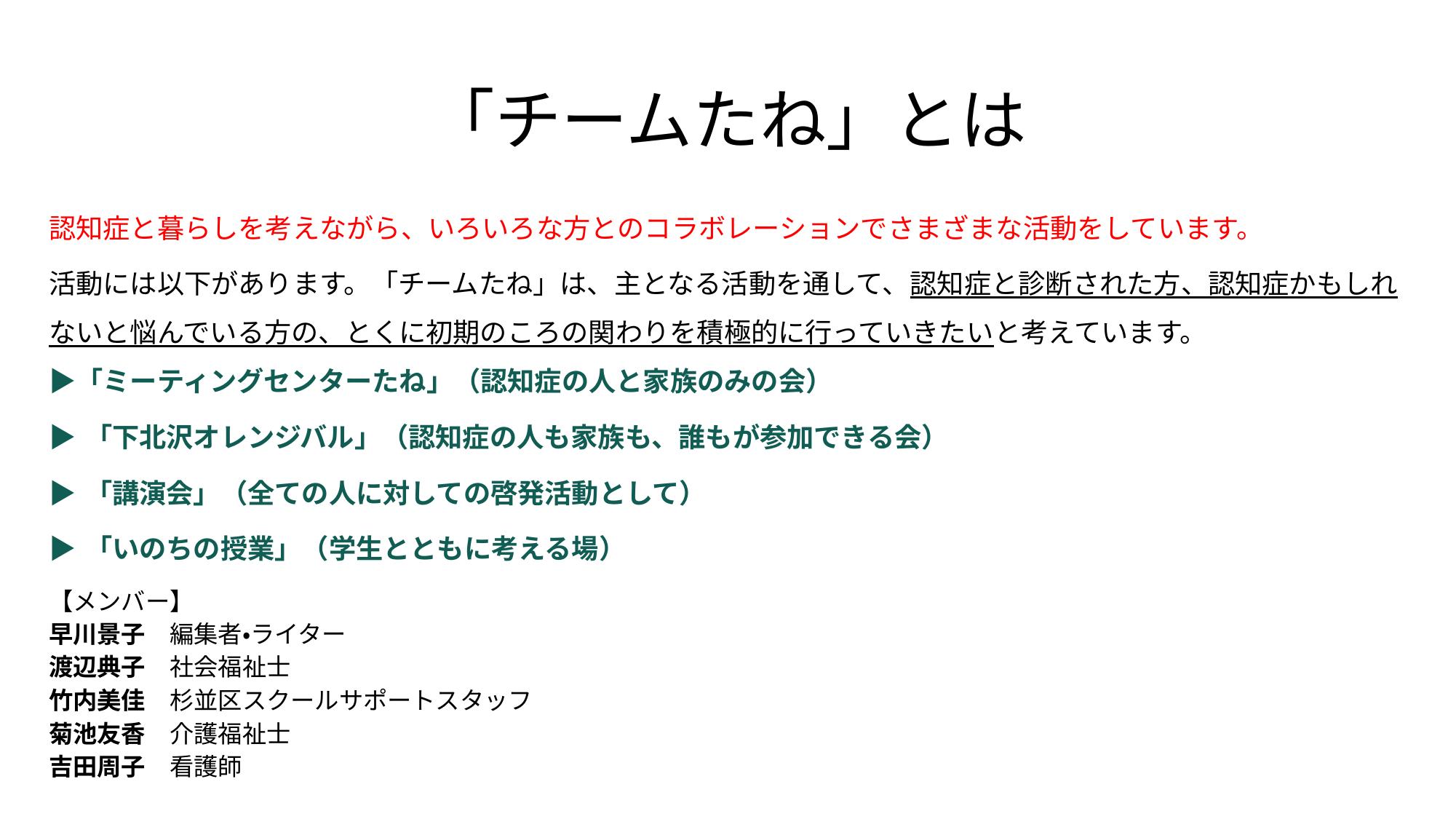

# 「チームたね」とは
認知症と暮らしを考えながら、いろいろな方とのコラボレーションでさまざまな活動をしています。
活動には以下があります。「チームたね」は、主となる活動を通して、認知症と診断された方、認知症かもしれないと悩んでいる方の、とくに初期のころの関わりを積極的に行っていきたいと考えています。
▶︎「ミーティングセンターたね」（認知症の人と家族のみの会）
▶︎ 「下北沢オレンジバル」（認知症の人も家族も、誰もが参加できる会）
▶︎ 「講演会」（全ての人に対しての啓発活動として）
▶︎ 「いのちの授業」（学生とともに考える場）
【メンバー】
早川景子　編集者・ライター
渡辺典子　社会福祉士
竹内美佳　杉並区スクールサポートスタッフ
菊池友香　介護福祉士
吉田周子　看護師